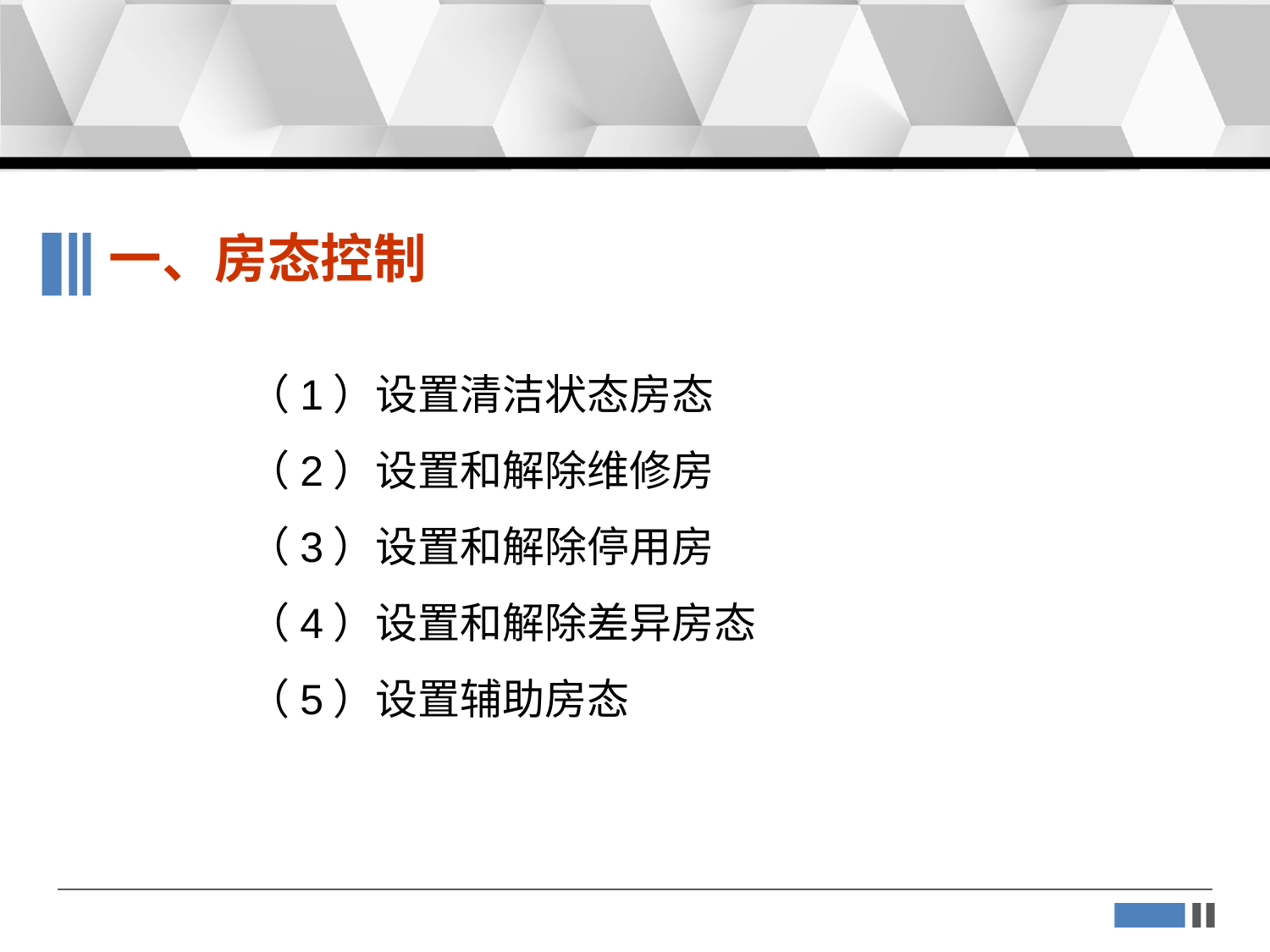

一、房态控制

（1）设置清洁状态房态
（2）设置和解除维修房
（3）设置和解除停用房
（4）设置和解除差异房态
（5）设置辅助房态